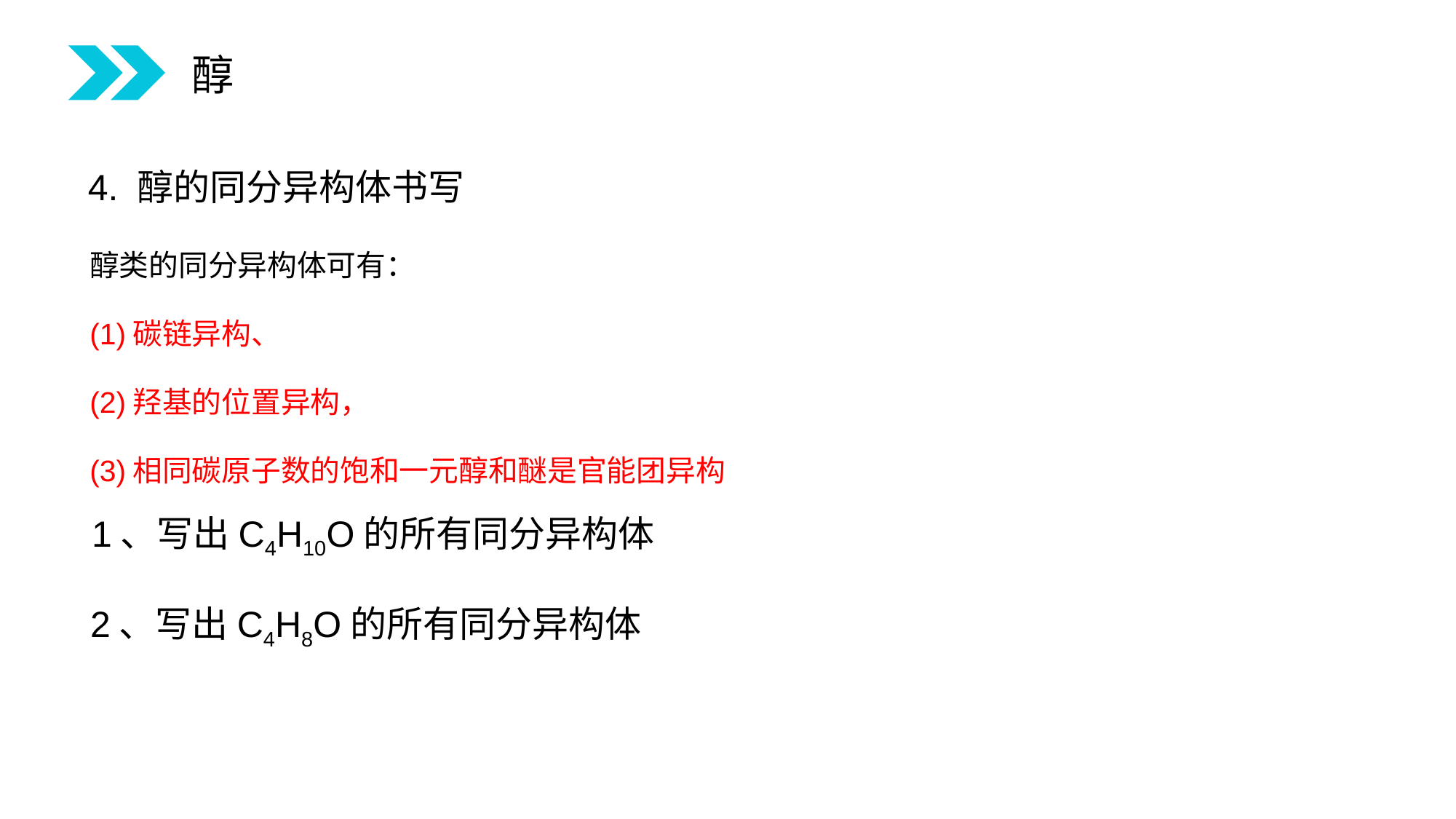

醇
4. 醇的同分异构体书写
4、醇的同分异构体
醇类的同分异构体可有：
(1)碳链异构、
(2)羟基的位置异构，
(3)相同碳原子数的饱和一元醇和醚是官能团异构
1、写出C4H10O的所有同分异构体
2、写出C4H8O的所有同分异构体